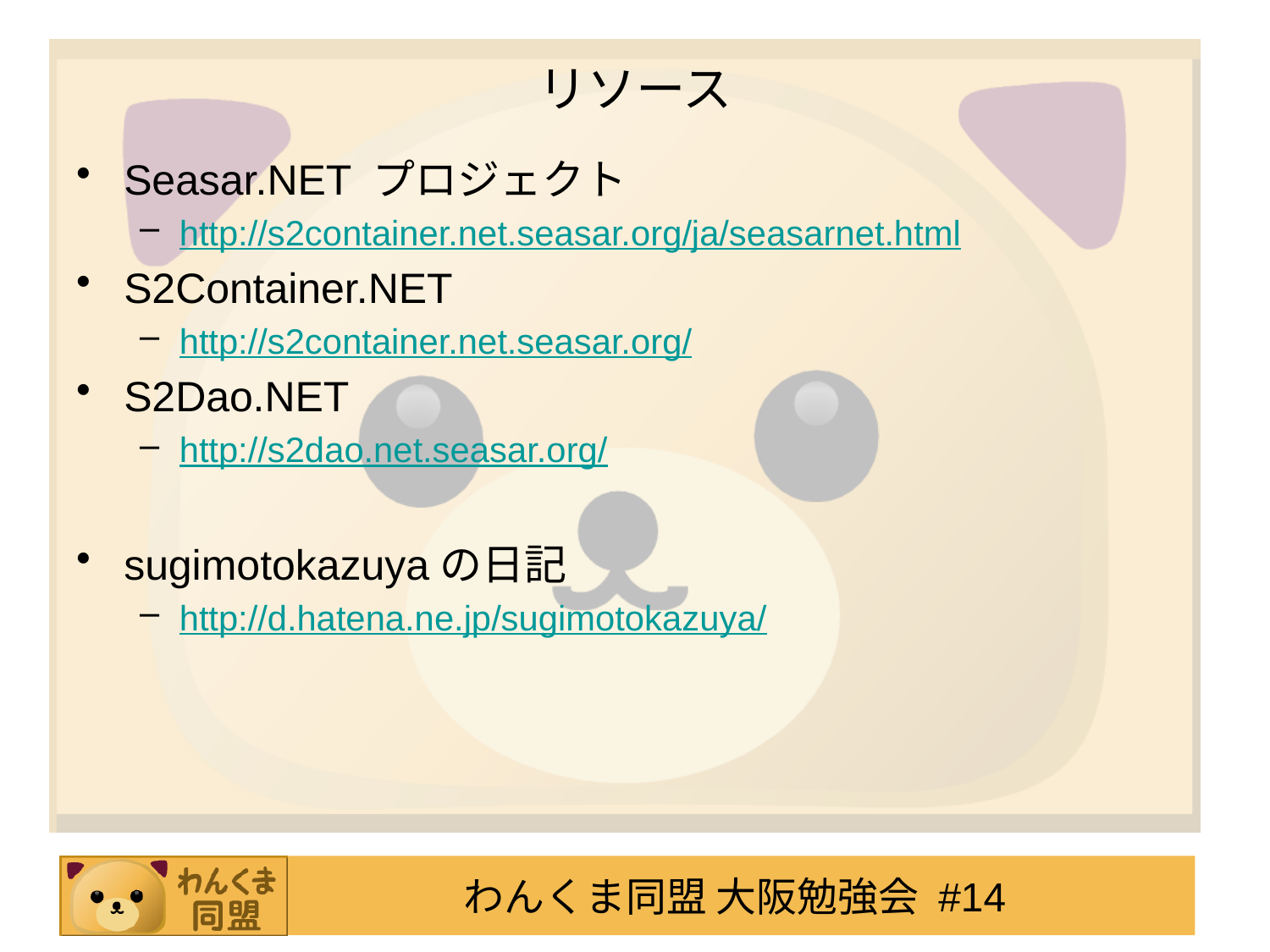

# リソース
Seasar.NET プロジェクト
http://s2container.net.seasar.org/ja/seasarnet.html
S2Container.NET
http://s2container.net.seasar.org/
S2Dao.NET
http://s2dao.net.seasar.org/

sugimotokazuyaの日記
http://d.hatena.ne.jp/sugimotokazuya/